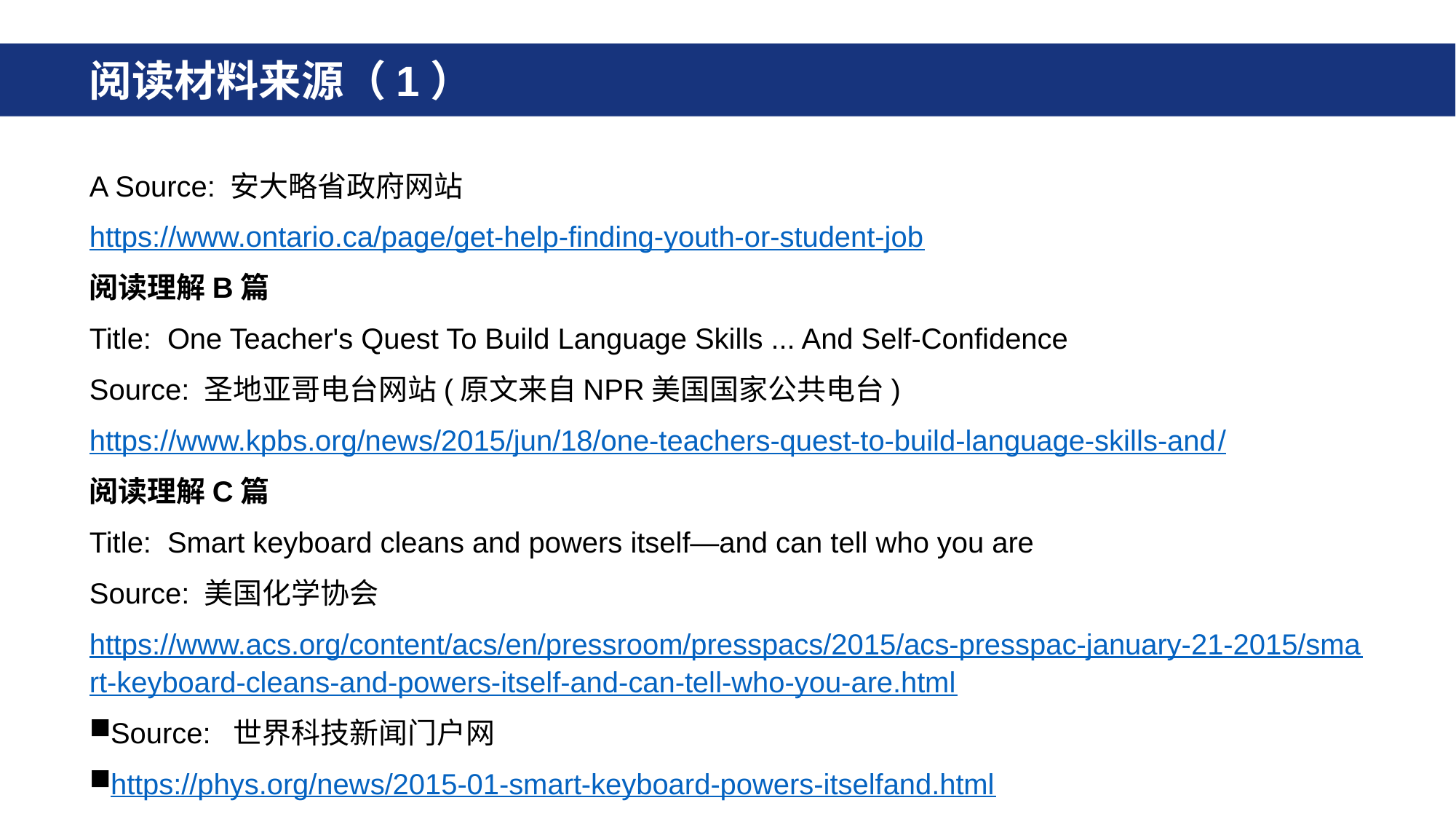

# 阅读材料来源（1）
A Source: 安大略省政府网站
https://www.ontario.ca/page/get-help-finding-youth-or-student-job
阅读理解B篇
Title:  One Teacher's Quest To Build Language Skills ... And Self-Confidence
Source: 圣地亚哥电台网站(原文来自NPR美国国家公共电台)
https://www.kpbs.org/news/2015/jun/18/one-teachers-quest-to-build-language-skills-and/
阅读理解C篇
Title:  Smart keyboard cleans and powers itself—and can tell who you are
Source: 美国化学协会
https://www.acs.org/content/acs/en/pressroom/presspacs/2015/acs-presspac-january-21-2015/smart-keyboard-cleans-and-powers-itself-and-can-tell-who-you-are.html
Source:  世界科技新闻门户网
https://phys.org/news/2015-01-smart-keyboard-powers-itselfand.html